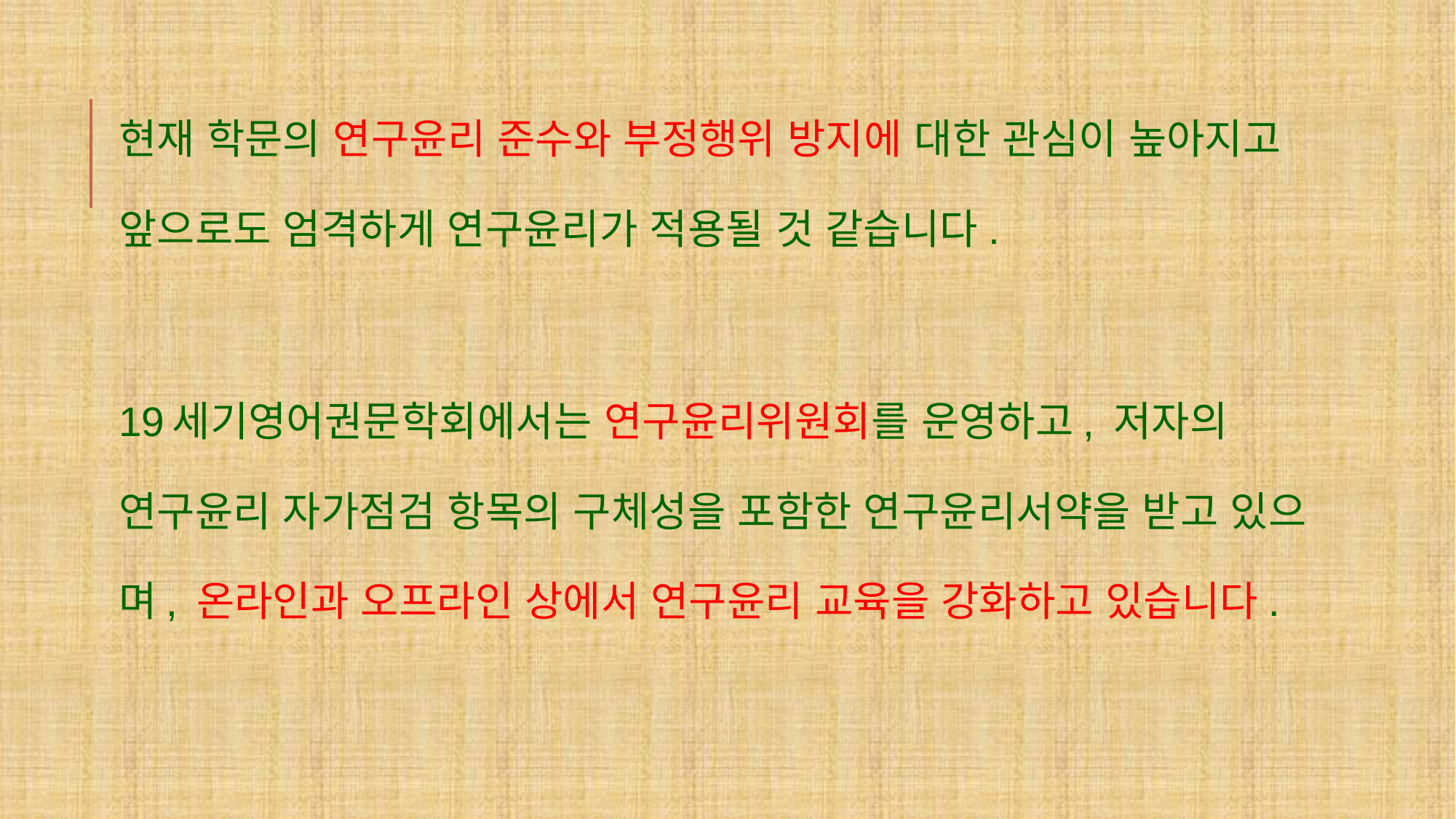

현재 학문의 연구윤리 준수와 부정행위 방지에 대한 관심이 높아지고 앞으로도 엄격하게 연구윤리가 적용될 것 같습니다.

19세기영어권문학회에서는 연구윤리위원회를 운영하고, 저자의 연구윤리 자가점검 항목의 구체성을 포함한 연구윤리서약을 받고 있으며, 온라인과 오프라인 상에서 연구윤리 교육을 강화하고 있습니다.